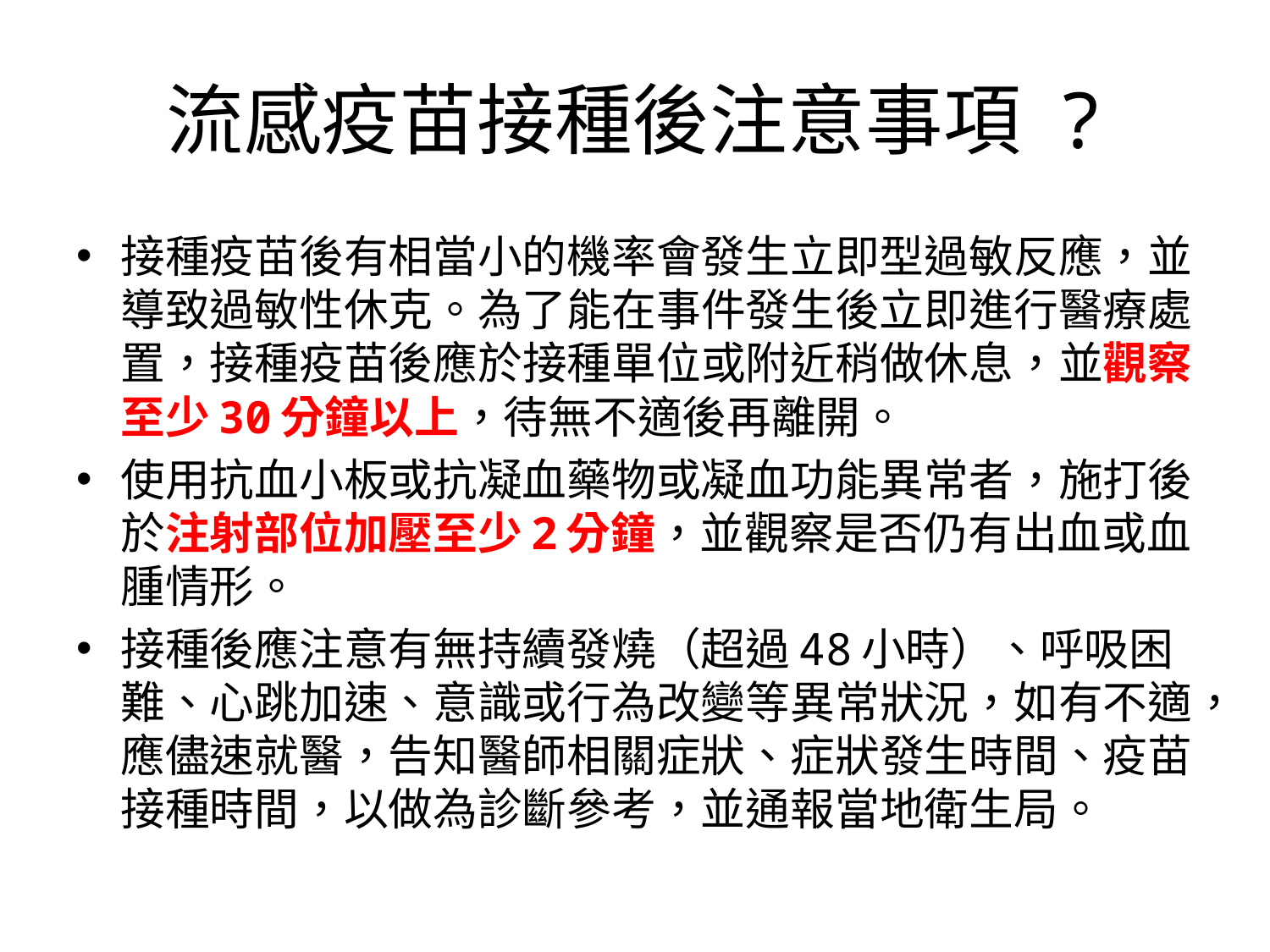

# 流感疫苗接種後注意事項 ?
接種疫苗後有相當小的機率會發生立即型過敏反應，並導致過敏性休克。為了能在事件發生後立即進行醫療處置，接種疫苗後應於接種單位或附近稍做休息，並觀察至少30分鐘以上，待無不適後再離開。
使用抗血小板或抗凝血藥物或凝血功能異常者，施打後於注射部位加壓至少2分鐘，並觀察是否仍有出血或血腫情形。
接種後應注意有無持續發燒（超過48小時）、呼吸困難、心跳加速、意識或行為改變等異常狀況，如有不適，應儘速就醫，告知醫師相關症狀、症狀發生時間、疫苗接種時間，以做為診斷參考，並通報當地衛生局。